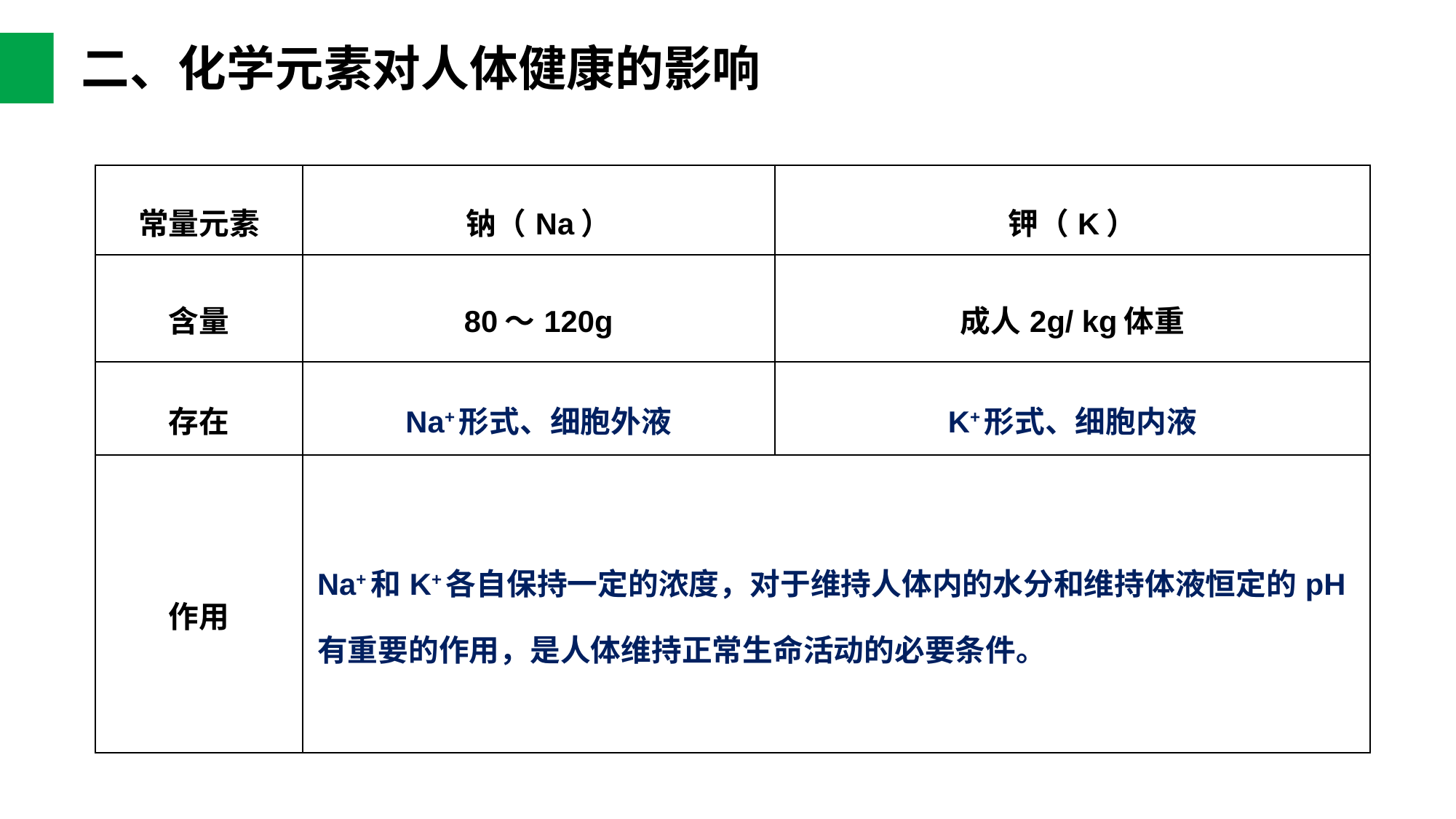

二、化学元素对人体健康的影响
| 常量元素 | 钠（Na） | 钾（K） |
| --- | --- | --- |
| 含量 | 80～120g | 成人2g/ kg体重 |
| 存在 | Na+形式、细胞外液 | K+形式、细胞内液 |
| 作用 | Na+和K+各自保持一定的浓度，对于维持人体内的水分和维持体液恒定的pH有重要的作用，是人体维持正常生命活动的必要条件。 |  |